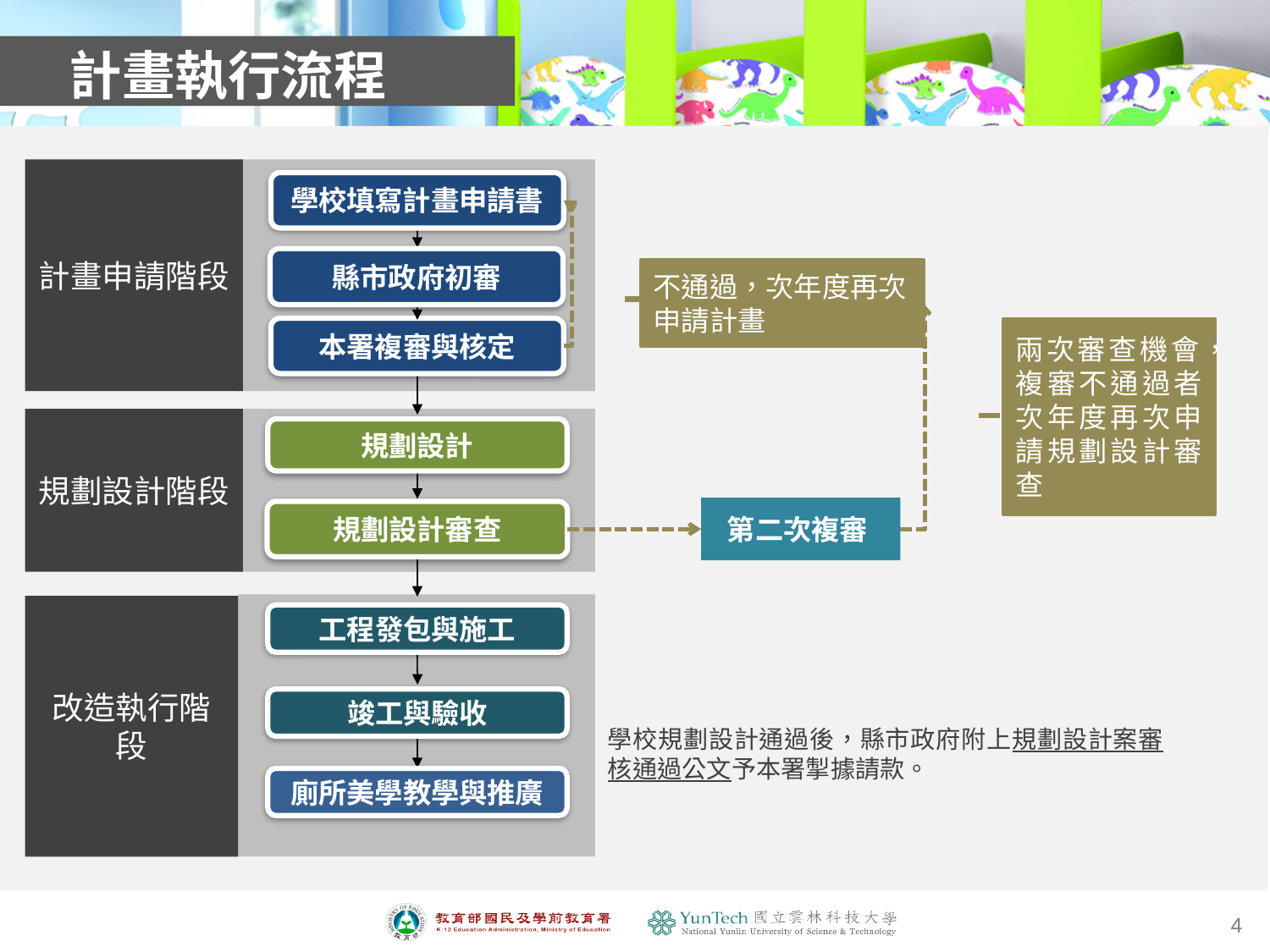

計畫執行流程
計畫申請階段

學校填寫計畫申請書
本署複審與核定
規劃設計階段

規劃設計
規劃設計審查

改造執行階段
工程發包與施工
竣工與驗收
廁所美學教學與推廣
縣市政府初審
不通過，次年度再次申請計畫
兩次審查機會，複審不通過者次年度再次申請規劃設計審查
第二次複審
學校規劃設計通過後，縣市政府附上規劃設計案審核通過公文予本署掣據請款。